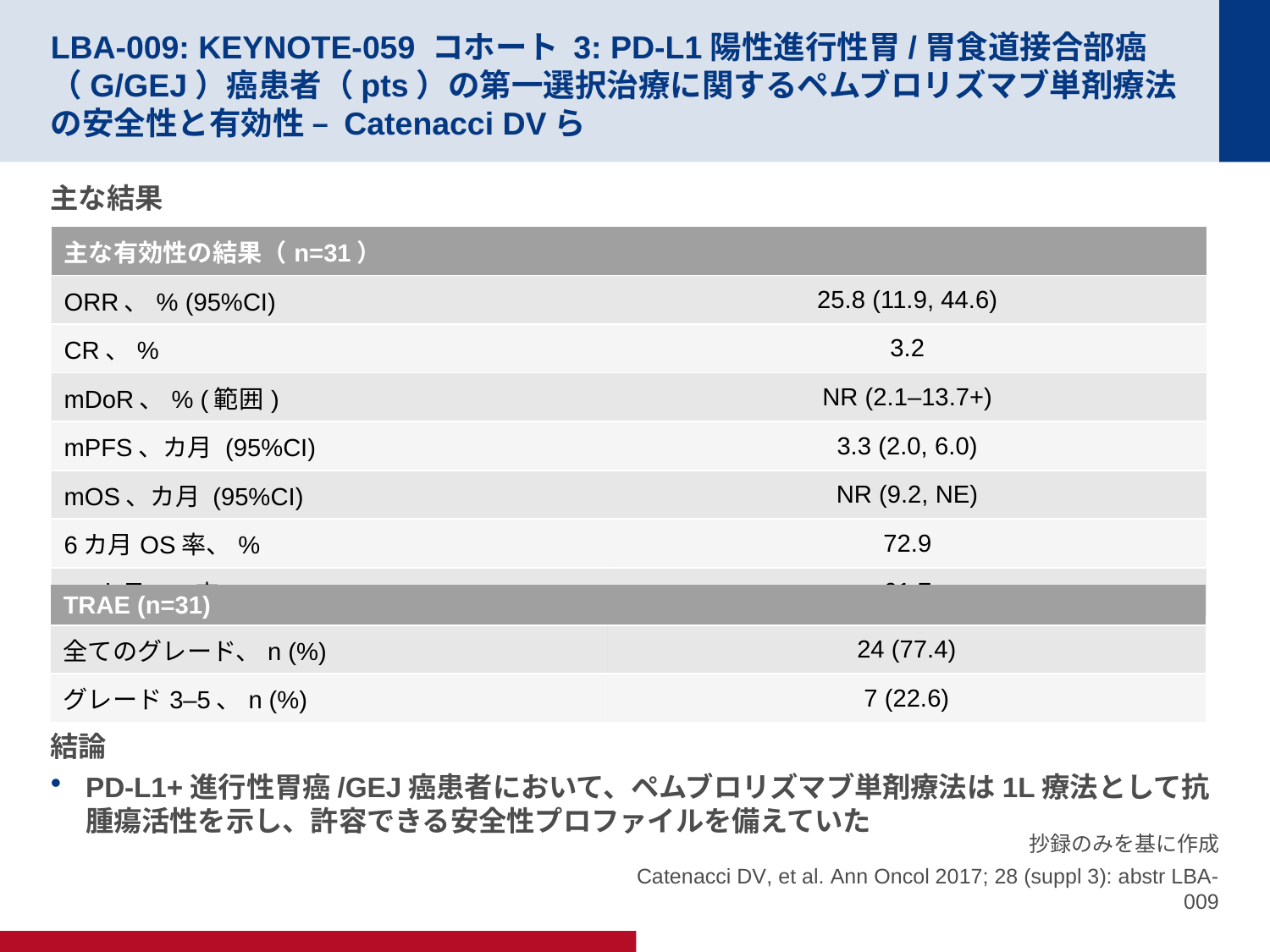

# LBA-009: KEYNOTE-059 コホート 3: PD-L1陽性進行性胃/胃食道接合部癌（G/GEJ）癌患者（pts）の第一選択治療に関するペムブロリズマブ単剤療法の安全性と有効性 – Catenacci DVら
主な結果
結論
PD-L1+進行性胃癌/GEJ癌患者において、ペムブロリズマブ単剤療法は1L療法として抗腫瘍活性を示し、許容できる安全性プロファイルを備えていた
| 主な有効性の結果（n=31） |  |
| --- | --- |
| ORR、% (95%CI) | 25.8 (11.9, 44.6) |
| CR、% | 3.2 |
| mDoR、% (範囲) | NR (2.1–13.7+) |
| mPFS、カ月 (95%CI) | 3.3 (2.0, 6.0) |
| mOS、カ月 (95%CI) | NR (9.2, NE) |
| 6カ月OS率、% | 72.9 |
| 12カ月OS率、% | 61.7 |
| TRAE (n=31) |  |
| --- | --- |
| 全てのグレード、n (%) | 24 (77.4) |
| グレード3–5、n (%) | 7 (22.6) |
抄録のみを基に作成
Catenacci DV, et al. Ann Oncol 2017; 28 (suppl 3): abstr LBA-009